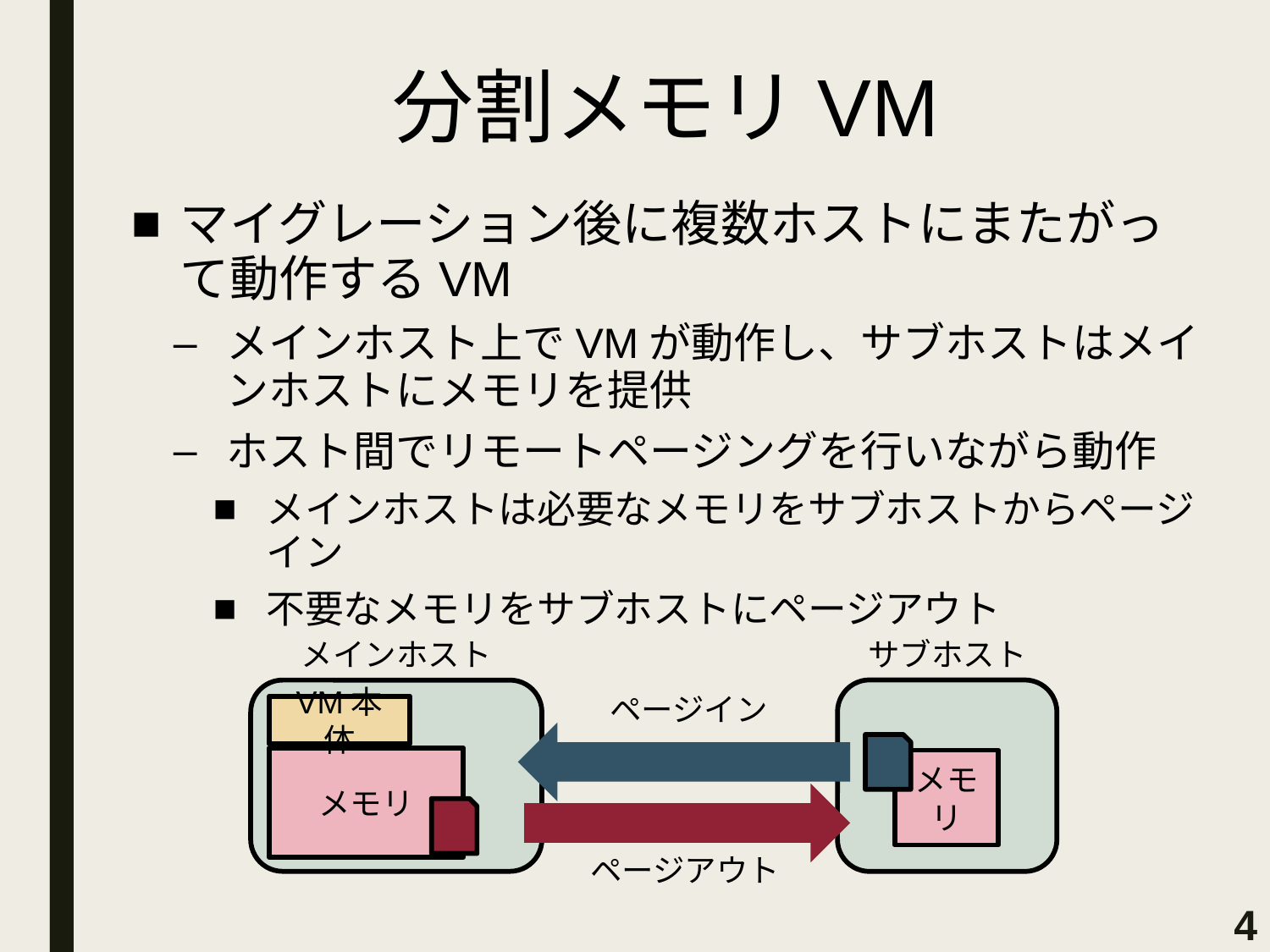

# 分割メモリVM
マイグレーション後に複数ホストにまたがって動作するVM
メインホスト上でVMが動作し、サブホストはメインホストにメモリを提供
ホスト間でリモートページングを行いながら動作
メインホストは必要なメモリをサブホストからページイン
不要なメモリをサブホストにページアウト
サブホスト
メインホスト

ページイン
VM本体

メモリ
メモリ

ページアウト
4